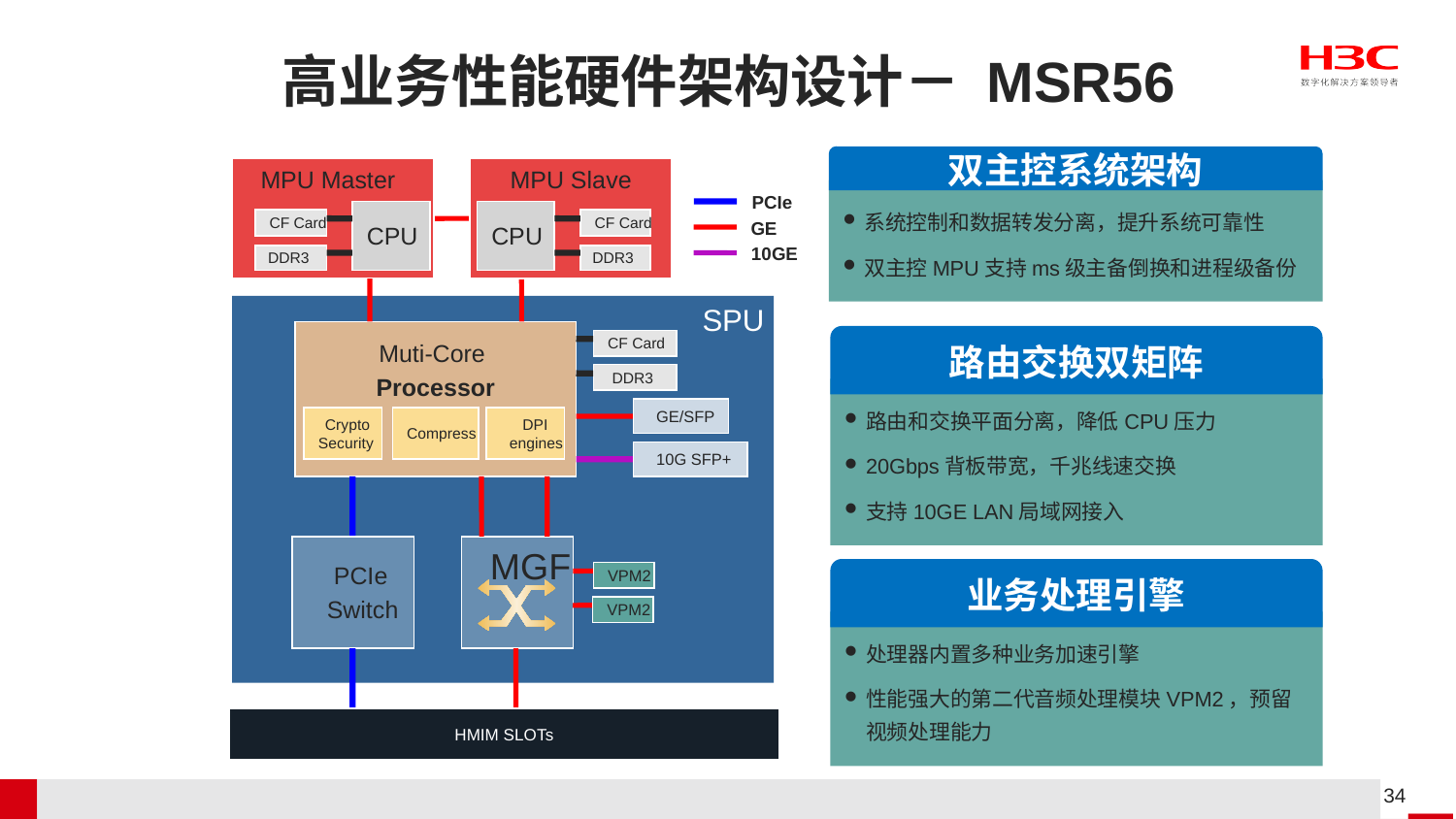

# 高业务性能硬件架构设计－ MSR56
双主控系统架构
系统控制和数据转发分离，提升系统可靠性
双主控MPU支持ms级主备倒换和进程级备份
MPU Master
MPU Slave

PCIe
CPU

CPU
CF Card
CF Card
GE

10GE
DDR3
DDR3

SPU

Muti-Core
Processor

路由交换双矩阵
路由和交换平面分离，降低CPU压力
20Gbps背板带宽，千兆线速交换
支持10GE LAN局域网接入
CF Card

DDR3

  GE/SFP
  Crypto
Security
Compress
     DPI
  engines

  10G SFP+

    PCIe
   Switch

MGF
业务处理引擎
处理器内置多种业务加速引擎
性能强大的第二代音频处理模块VPM2，预留视频处理能力
VPM2

VPM2

HMIM SLOTs